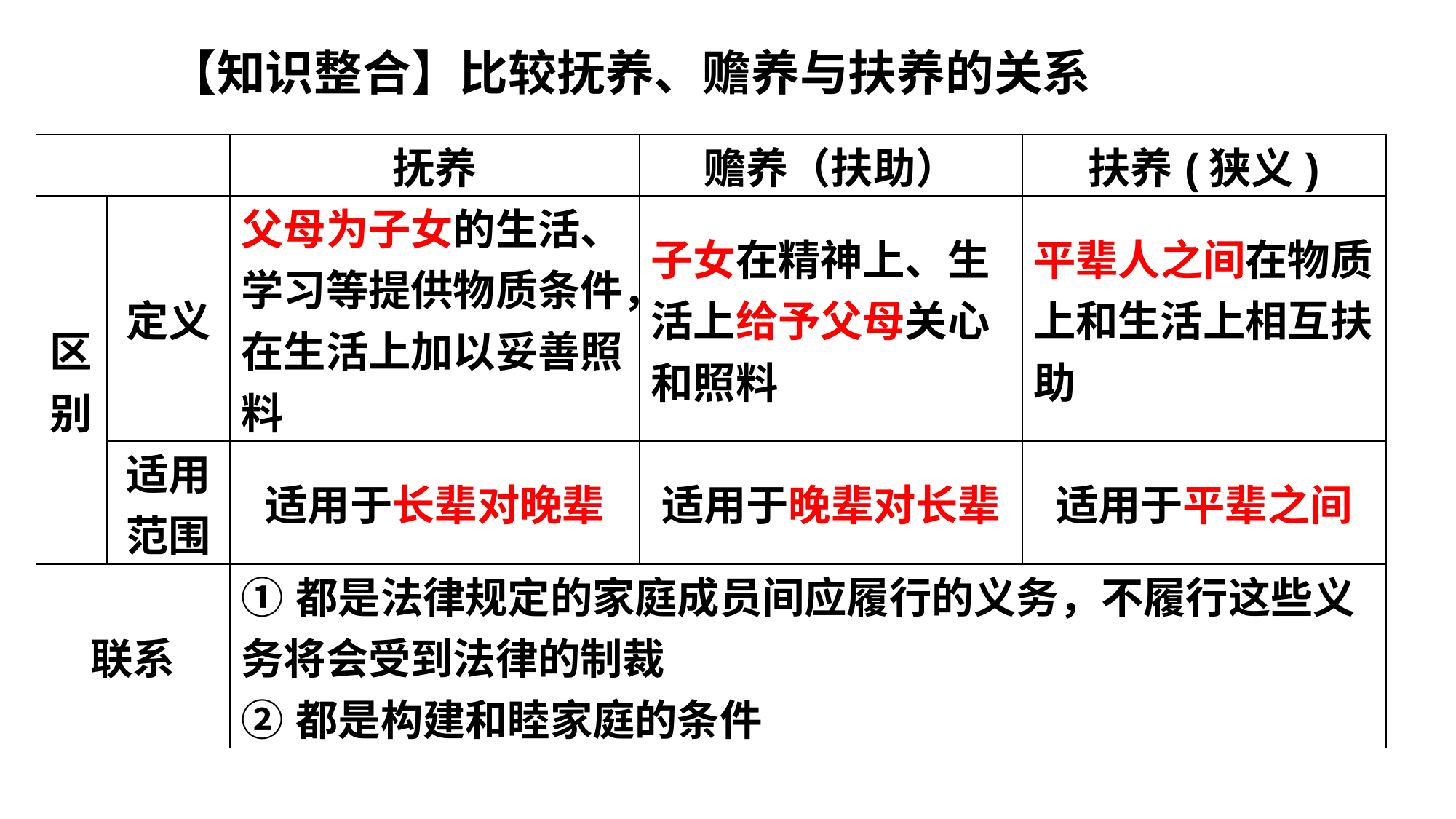

【知识整合】比较抚养、赡养与扶养的关系
|  |  | 抚养 | 赡养（扶助） | 扶养(狭义) |
| --- | --- | --- | --- | --- |
| 区别 | 定义 | 父母为子女的生活、学习等提供物质条件，在生活上加以妥善照料 | 子女在精神上、生活上给予父母关心和照料 | 平辈人之间在物质上和生活上相互扶助 |
|  | 适用范围 | 适用于长辈对晚辈 | 适用于晚辈对长辈 | 适用于平辈之间 |
| 联系 |  | ①都是法律规定的家庭成员间应履行的义务，不履行这些义务将会受到法律的制裁 ②都是构建和睦家庭的条件 |  |  |